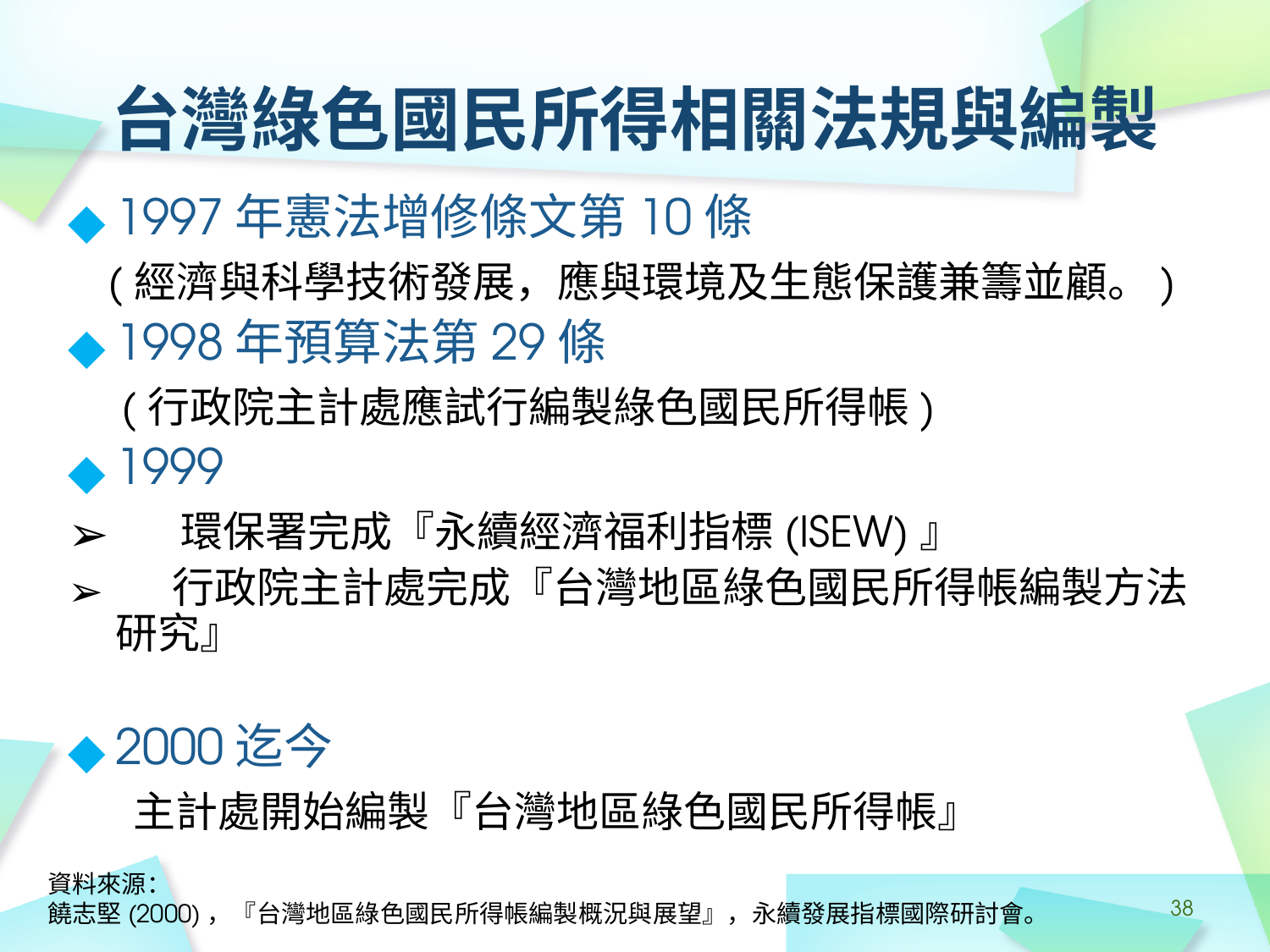

# 台灣綠色國民所得相關法規與編製
1997年憲法增修條文第10條
   (經濟與科學技術發展，應與環境及生態保護兼籌並顧。)
1998年預算法第29條
    (行政院主計處應試行編製綠色國民所得帳)
1999
    環保署完成『永續經濟福利指標(ISEW)』
    行政院主計處完成『台灣地區綠色國民所得帳編製方法研究』

2000迄今
    主計處開始編製『台灣地區綠色國民所得帳』

資料來源：
饒志堅(2000)，『台灣地區綠色國民所得帳編製概況與展望』，永續發展指標國際研討會。
38